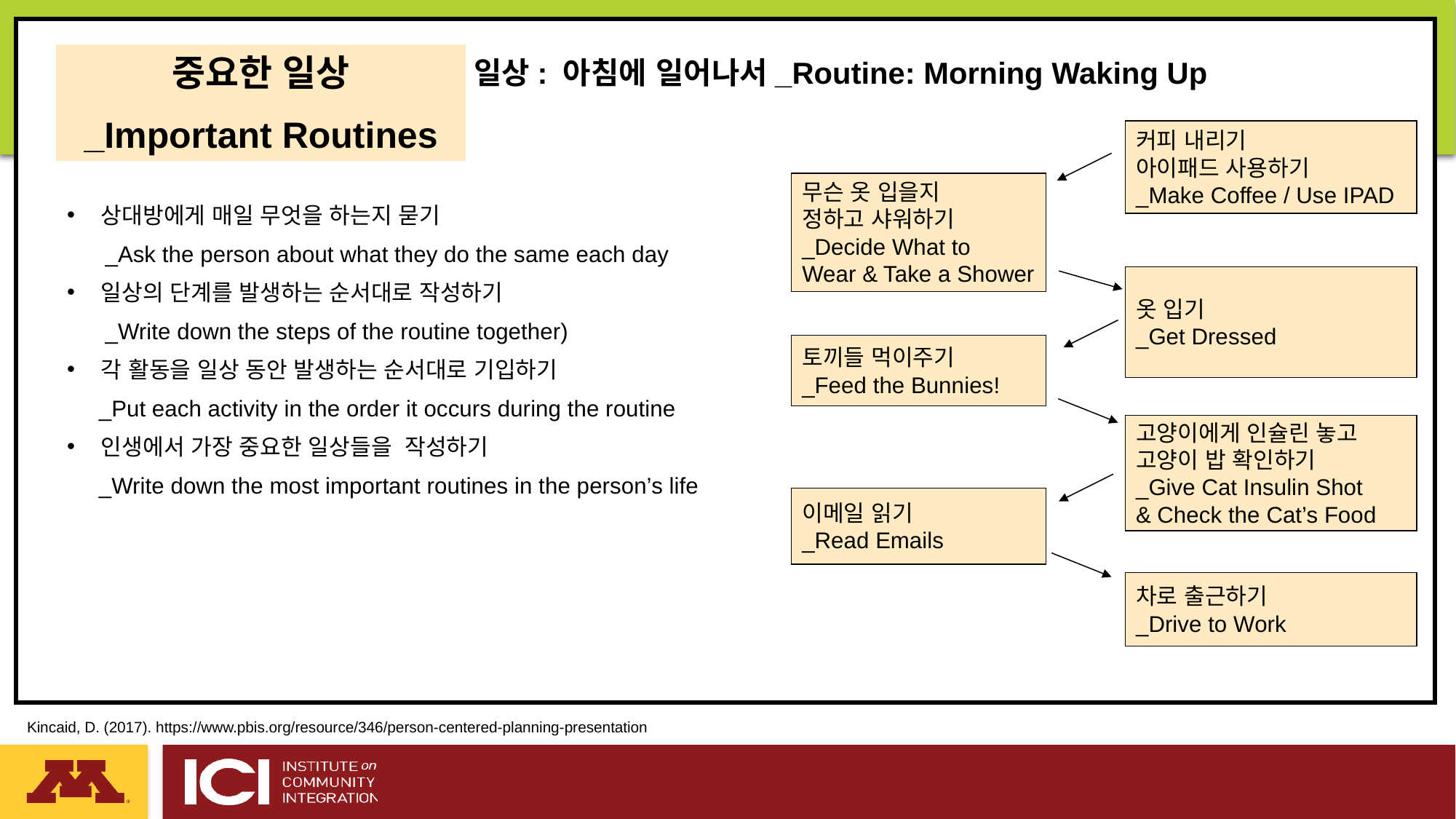

중요한 일상
_Important Routines
일상: 아침에 일어나서_Routine: Morning Waking Up
커피 내리기
아이패드 사용하기
_Make Coffee / Use IPAD

무슨 옷 입을지
정하고 샤워하기
_Decide What to
Wear & Take a Shower
상대방에게 매일 무엇을 하는지 묻기
      _Ask the person about what they do the same each day
일상의 단계를 발생하는 순서대로 작성하기
      _Write down the steps of the routine together)
각 활동을 일상 동안 발생하는 순서대로 기입하기
     _Put each activity in the order it occurs during the routine
인생에서 가장 중요한 일상들을  작성하기
     _Write down the most important routines in the person’s life

옷 입기
_Get Dressed

토끼들 먹이주기
_Feed the Bunnies!

고양이에게 인슐린 놓고
고양이 밥 확인하기
_Give Cat Insulin Shot
& Check the Cat’s Food

이메일 읽기
_Read Emails

차로 출근하기
_Drive to Work
Kincaid, D. (2017). https://www.pbis.org/resource/346/person-centered-planning-presentation